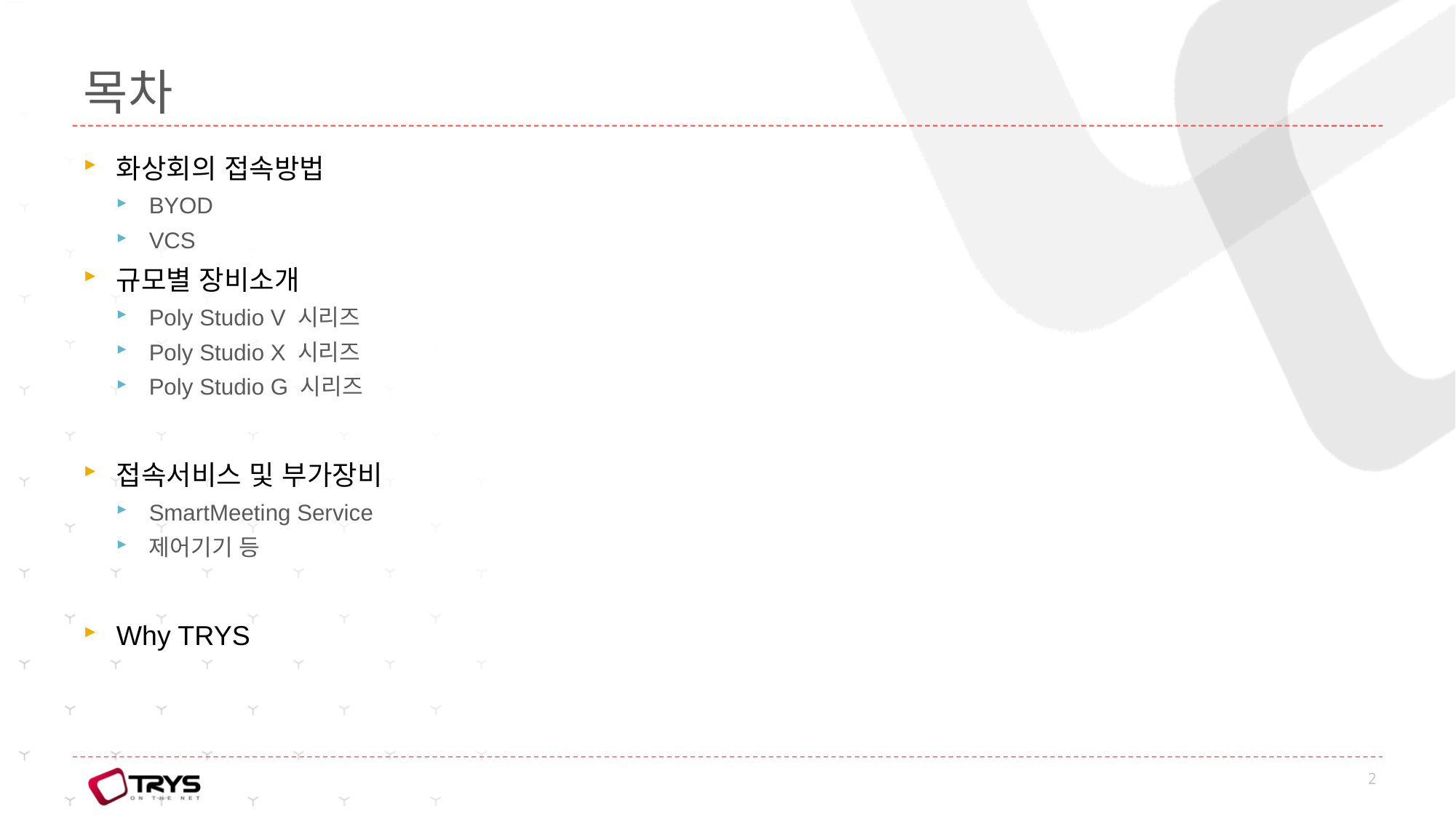

# 목차
화상회의 접속방법
BYOD
VCS
규모별 장비소개
Poly Studio V 시리즈
Poly Studio X 시리즈
Poly Studio G 시리즈

접속서비스 및 부가장비
SmartMeeting Service
제어기기 등

Why TRYS

2